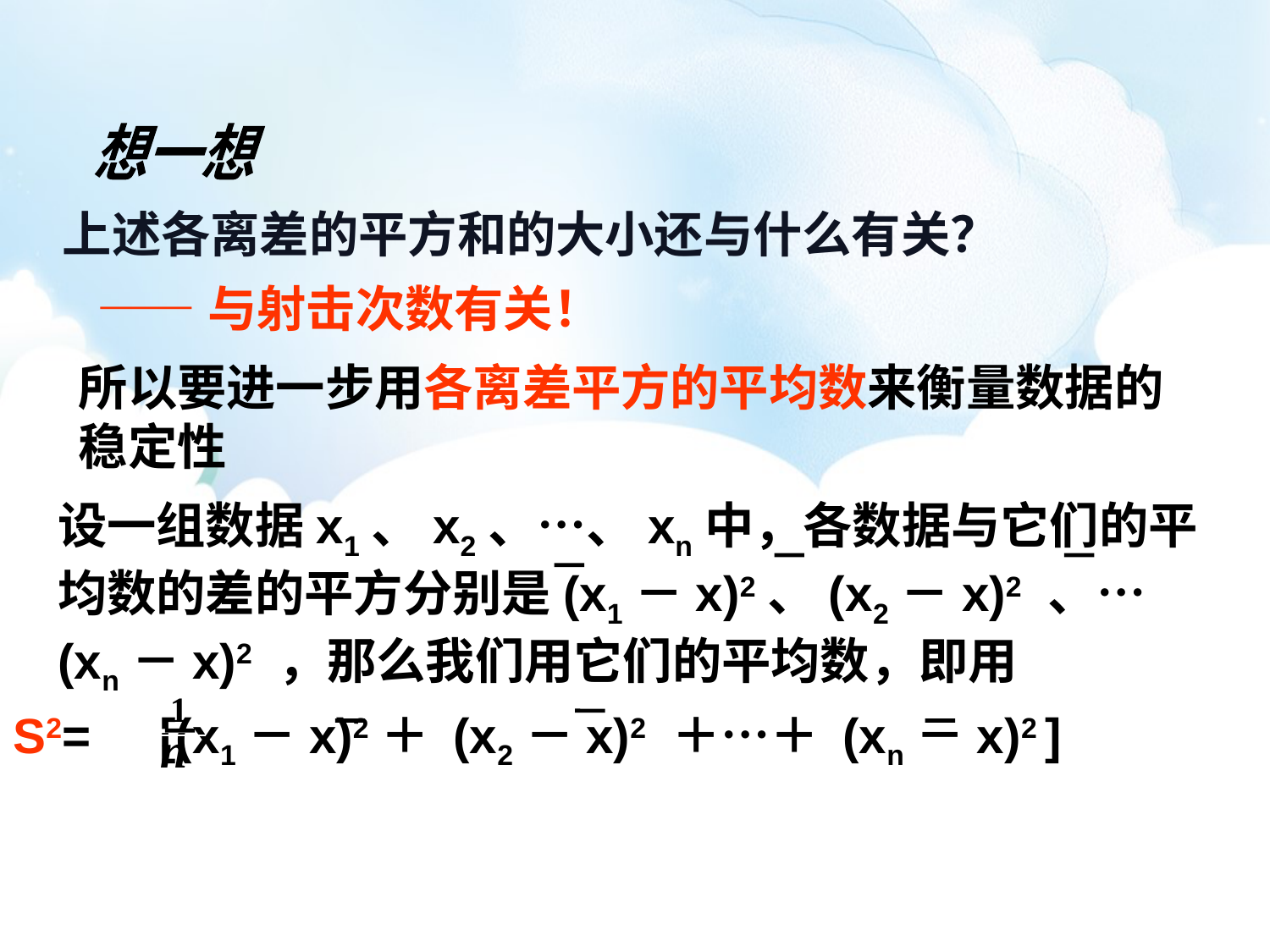

想一想
上述各离差的平方和的大小还与什么有关？
——与射击次数有关！
所以要进一步用各离差平方的平均数来衡量数据的稳定性
设一组数据x1、x2、…、xn中，各数据与它们的平均数的差的平方分别是(x1－x)2、(x2－x)2 、… (xn－x)2 ，那么我们用它们的平均数，即用

1
n

S2=     [(x1－x)2＋ (x2－x)2 ＋…＋ (xn－x)2 ]